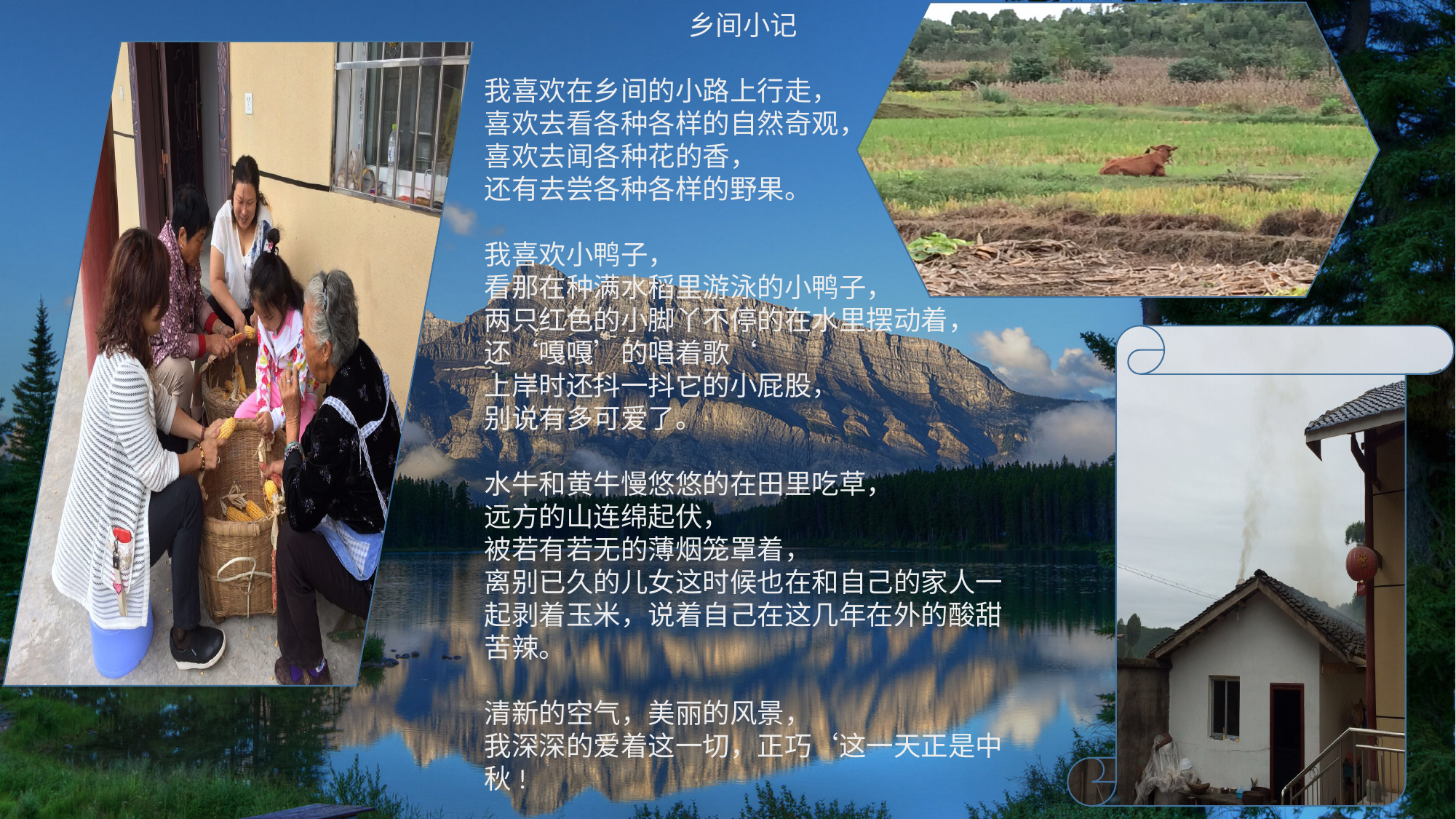

乡间小记

我喜欢在乡间的小路上行走，
喜欢去看各种各样的自然奇观，
喜欢去闻各种花的香，
还有去尝各种各样的野果。

我喜欢小鸭子，
看那在种满水稻里游泳的小鸭子，
两只红色的小脚丫不停的在水里摆动着，
还‘嘎嘎’的唱着歌‘
上岸时还抖一抖它的小屁股，
别说有多可爱了。

水牛和黄牛慢悠悠的在田里吃草，
远方的山连绵起伏，
被若有若无的薄烟笼罩着，
离别已久的儿女这时候也在和自己的家人一起剥着玉米，说着自己在这几年在外的酸甜苦辣。

清新的空气，美丽的风景，
我深深的爱着这一切，正巧‘这一天正是中秋!